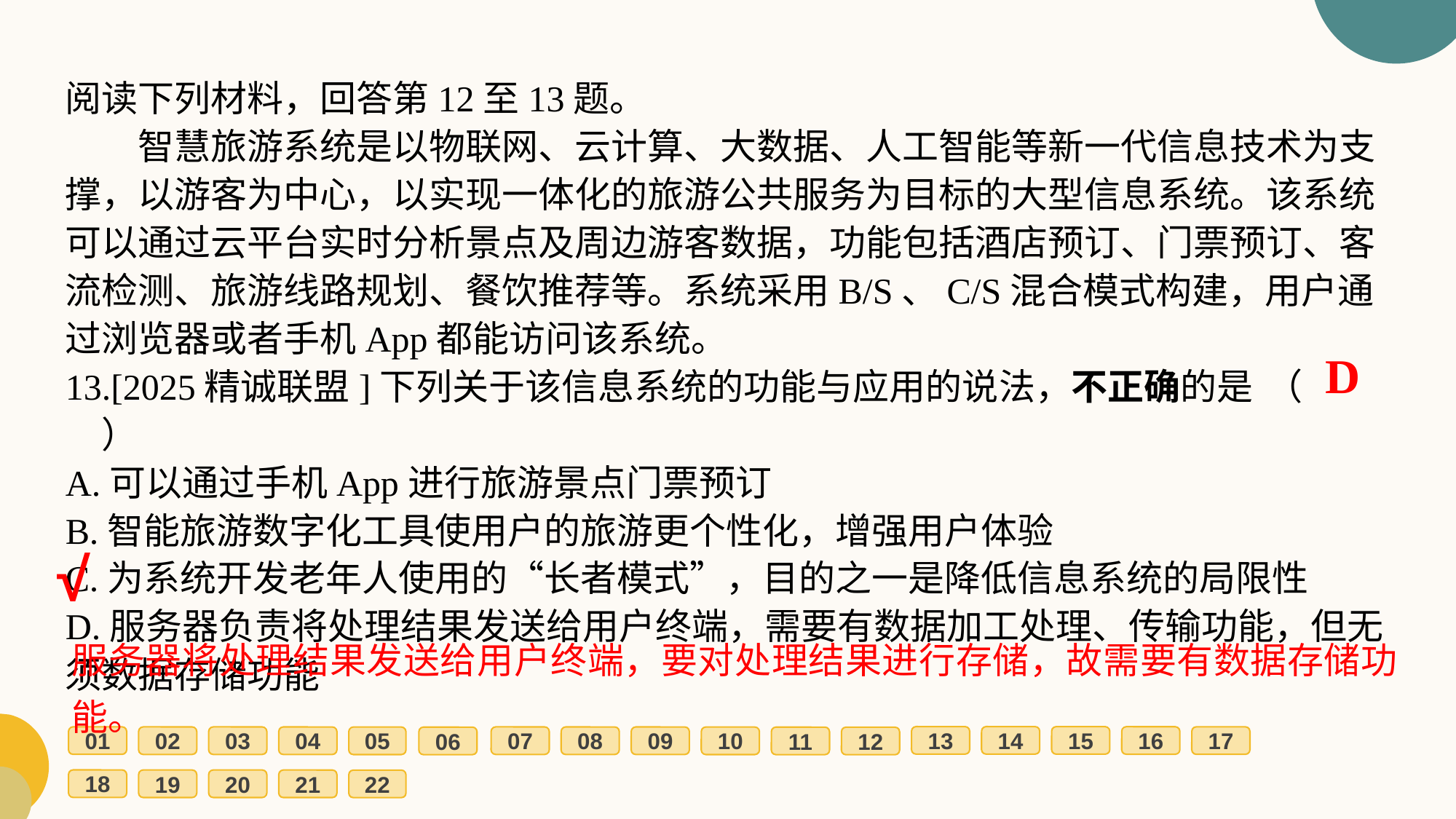

阅读下列材料，回答第12至13题。
　　智慧旅游系统是以物联网、云计算、大数据、人工智能等新一代信息技术为支撑，以游客为中心，以实现一体化的旅游公共服务为目标的大型信息系统。该系统可以通过云平台实时分析景点及周边游客数据，功能包括酒店预订、门票预订、客流检测、旅游线路规划、餐饮推荐等。系统采用B/S、C/S混合模式构建，用户通过浏览器或者手机App都能访问该系统。
13.[2025精诚联盟]下列关于该信息系统的功能与应用的说法，不正确的是	（　　）
A.可以通过手机App进行旅游景点门票预订
B.智能旅游数字化工具使用户的旅游更个性化，增强用户体验
C.为系统开发老年人使用的“长者模式”，目的之一是降低信息系统的局限性
D.服务器负责将处理结果发送给用户终端，需要有数据加工处理、传输功能，但无须数据存储功能
D
√
服务器将处理结果发送给用户终端，要对处理结果进行存储，故需要有数据存储功能。